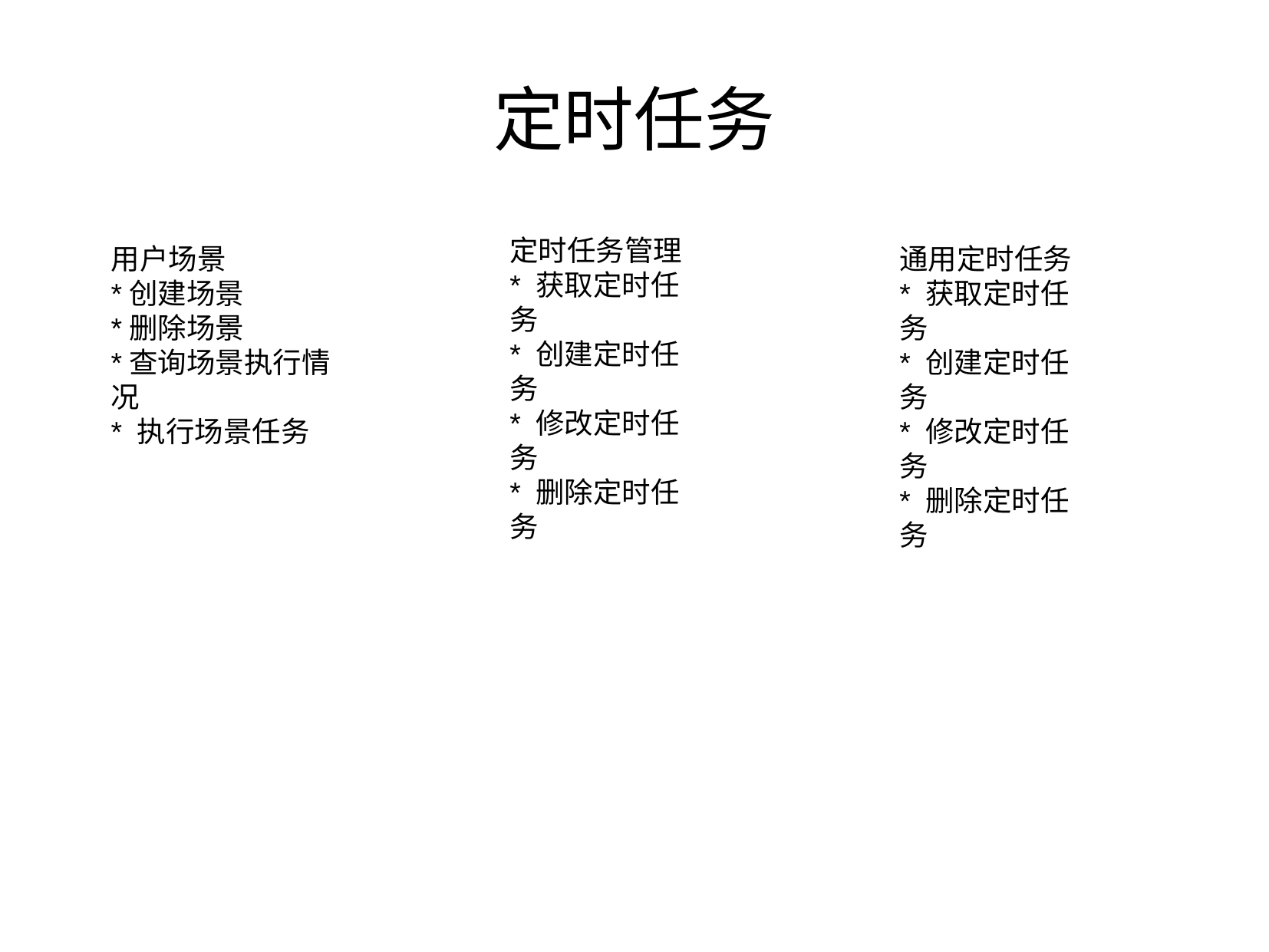

定时任务
定时任务管理
* 获取定时任务
* 创建定时任务
* 修改定时任务
* 删除定时任务
用户场景
*创建场景
*删除场景
*查询场景执行情况
* 执行场景任务
通用定时任务
* 获取定时任务
* 创建定时任务
* 修改定时任务
* 删除定时任务